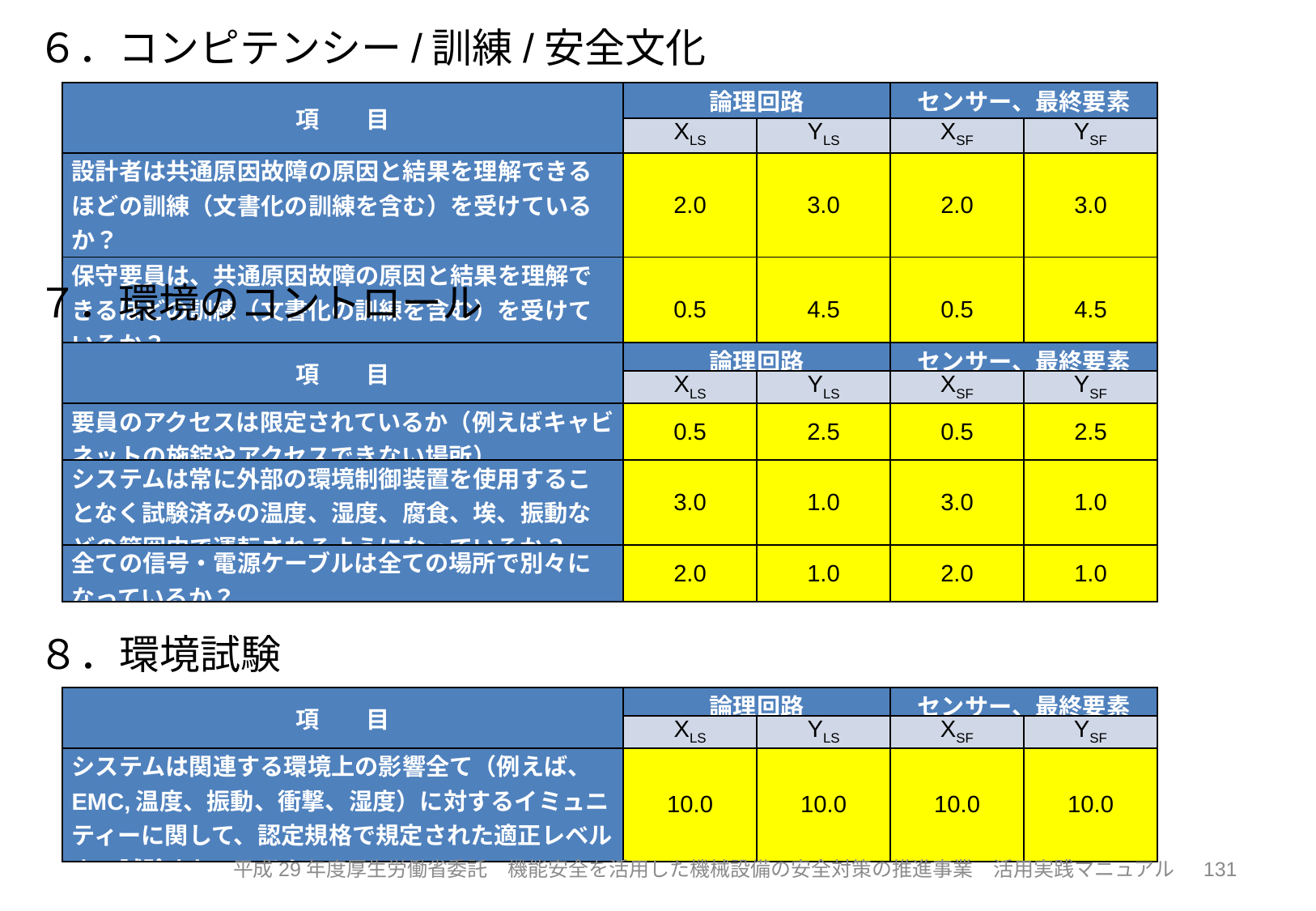

６．コンピテンシー/訓練/安全文化
| 項　　目 | 論理回路 |  | センサー、最終要素 |  |
| --- | --- | --- | --- | --- |
|  | XLS | YLS | XSF | YSF |
| 設計者は共通原因故障の原因と結果を理解できるほどの訓練（文書化の訓練を含む）を受けているか？ | 2.0 | 3.0 | 2.0 | 3.0 |
| 保守要員は、共通原因故障の原因と結果を理解できるほどの訓練（文書化の訓練を含む）を受けているか？ | 0.5 | 4.5 | 0.5 | 4.5 |
７．環境のコントロール
| 項　　目 | 論理回路 |  | センサー、最終要素 |  |
| --- | --- | --- | --- | --- |
|  | XLS | YLS | XSF | YSF |
| 要員のアクセスは限定されているか（例えばキャビネットの施錠やアクセスできない場所） | 0.5 | 2.5 | 0.5 | 2.5 |
| システムは常に外部の環境制御装置を使用することなく試験済みの温度、湿度、腐食、埃、振動などの範囲内で運転されるようになっているか？ | 3.0 | 1.0 | 3.0 | 1.0 |
| 全ての信号・電源ケーブルは全ての場所で別々になっているか？ | 2.0 | 1.0 | 2.0 | 1.0 |
８．環境試験
| 項　　目 | 論理回路 |  | センサー、最終要素 |  |
| --- | --- | --- | --- | --- |
|  | XLS | YLS | XSF | YSF |
| システムは関連する環境上の影響全て（例えば、EMC,温度、振動、衝撃、湿度）に対するイミュニティーに関して、認定規格で規定された適正レベルまで試験されているか？ | 10.0 | 10.0 | 10.0 | 10.0 |
131
平成29年度厚生労働省委託　機能安全を活用した機械設備の安全対策の推進事業　活用実践マニュアル